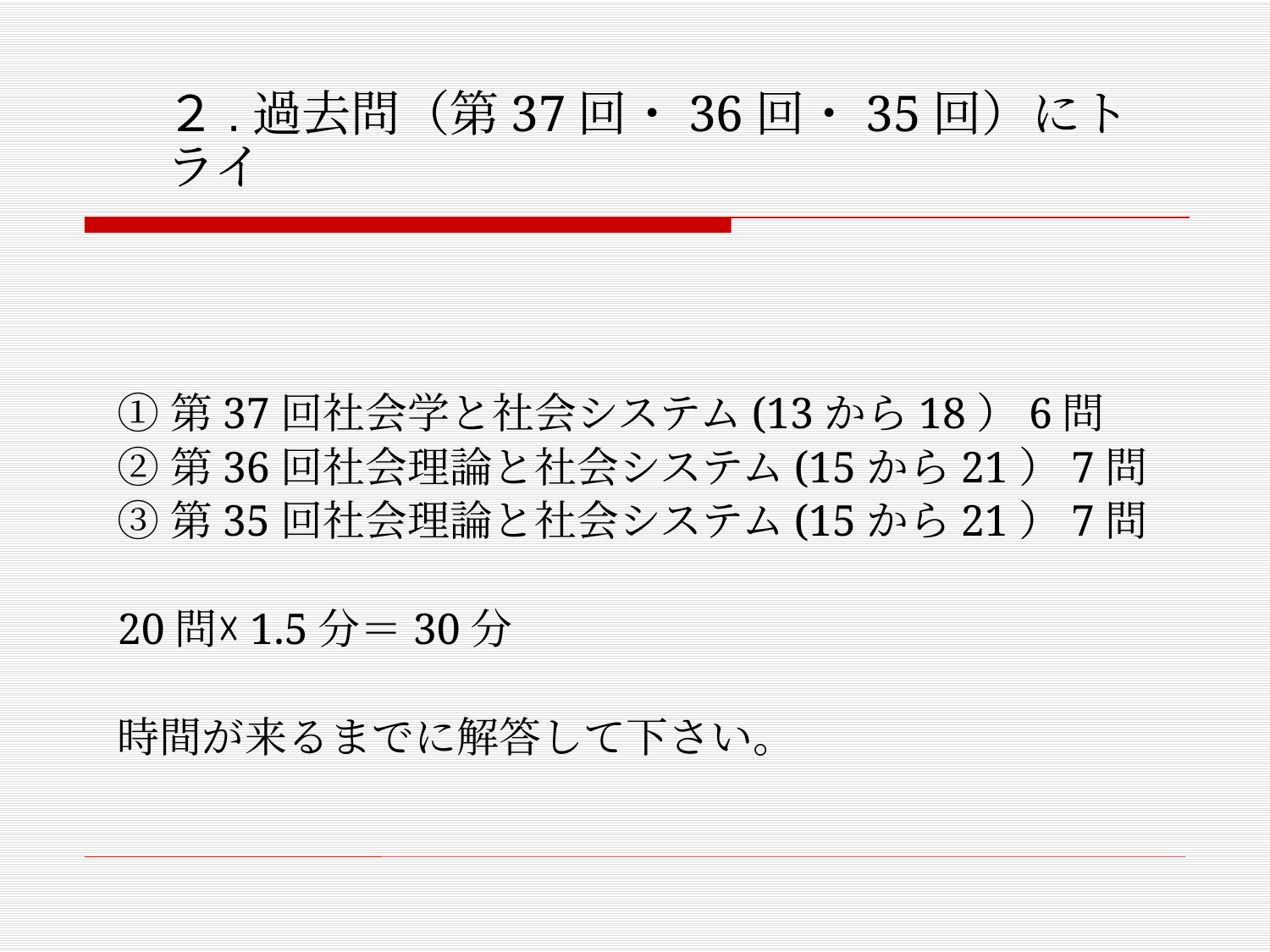

# ２.過去問（第37回・36回・35回）にトライ

①第37回社会学と社会システム(13から18）6問
②第36回社会理論と社会システム(15から21）7問
③第35回社会理論と社会システム(15から21）7問

20問☓1.5分＝30分

時間が来るまでに解答して下さい。